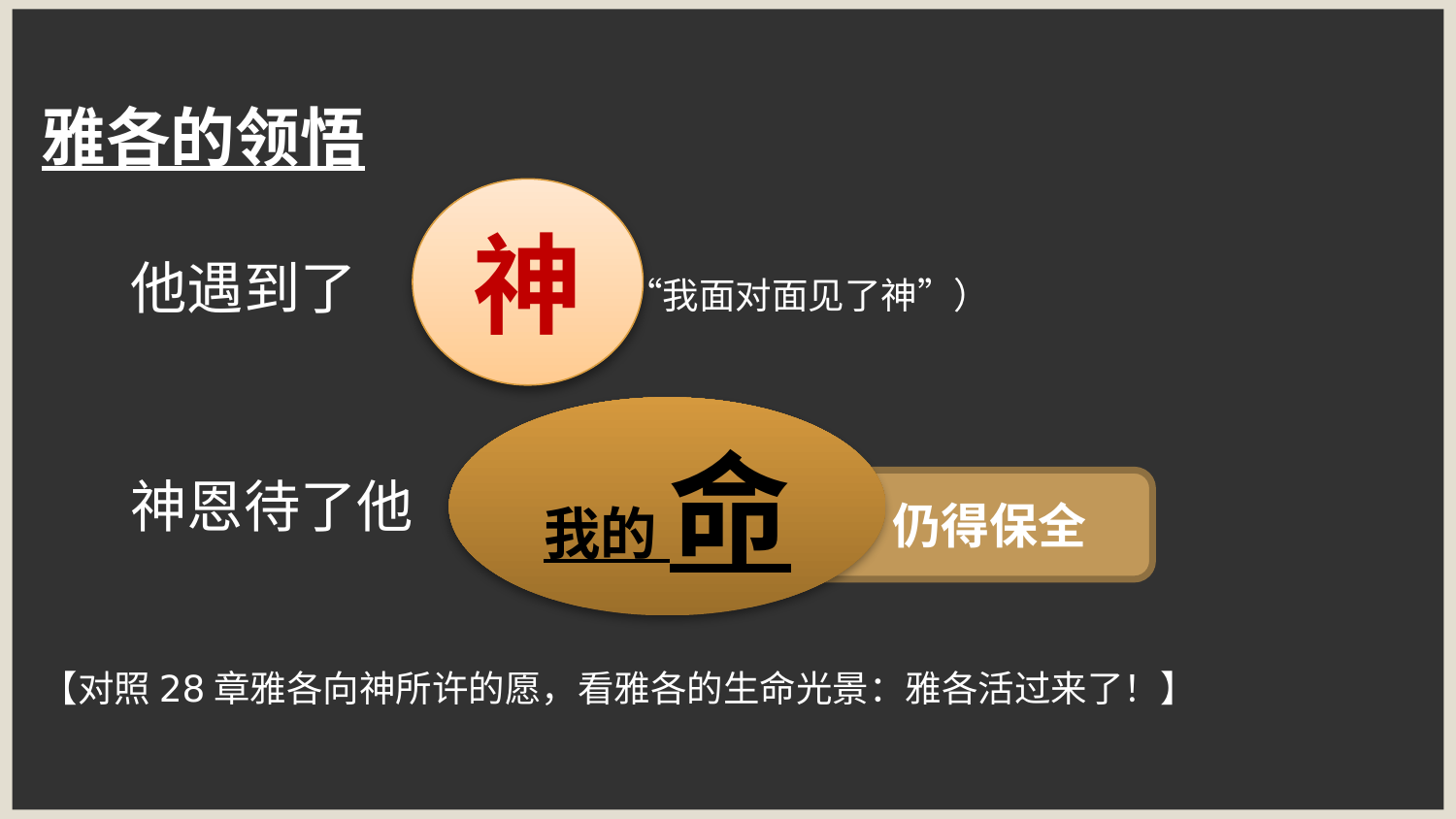

雅各的领悟

      他遇到了              ！（“我面对面见了神”）

      神恩待了他

【对照28章雅各向神所许的愿，看雅各的生命光景：雅各活过来了！】
神
我的 命
仍得保全